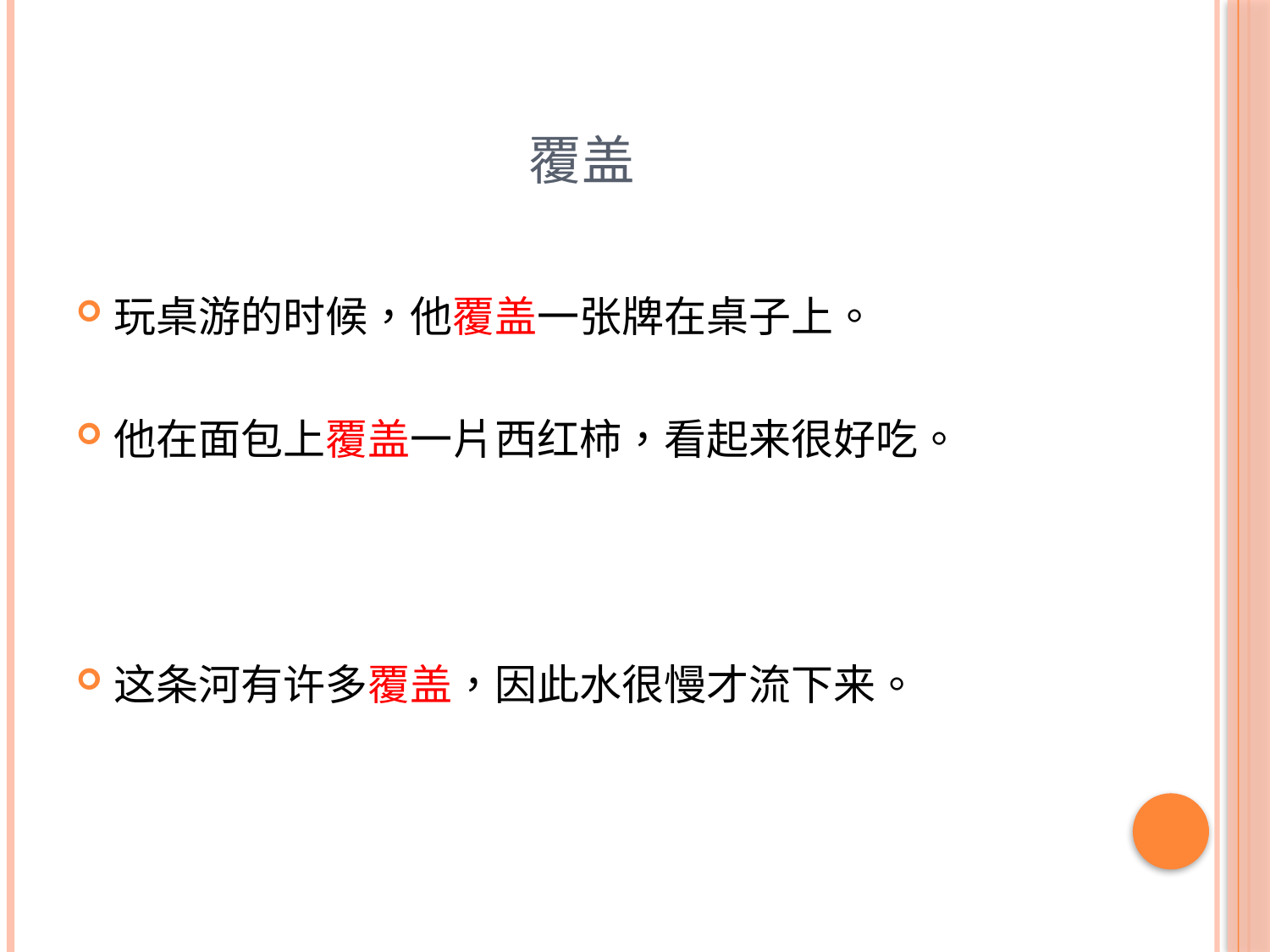

# 覆盖

玩桌游的时候，他覆盖一张牌在桌子上。

他在面包上覆盖一片西红柿，看起来很好吃。

这条河有许多覆盖，因此水很慢才流下来。